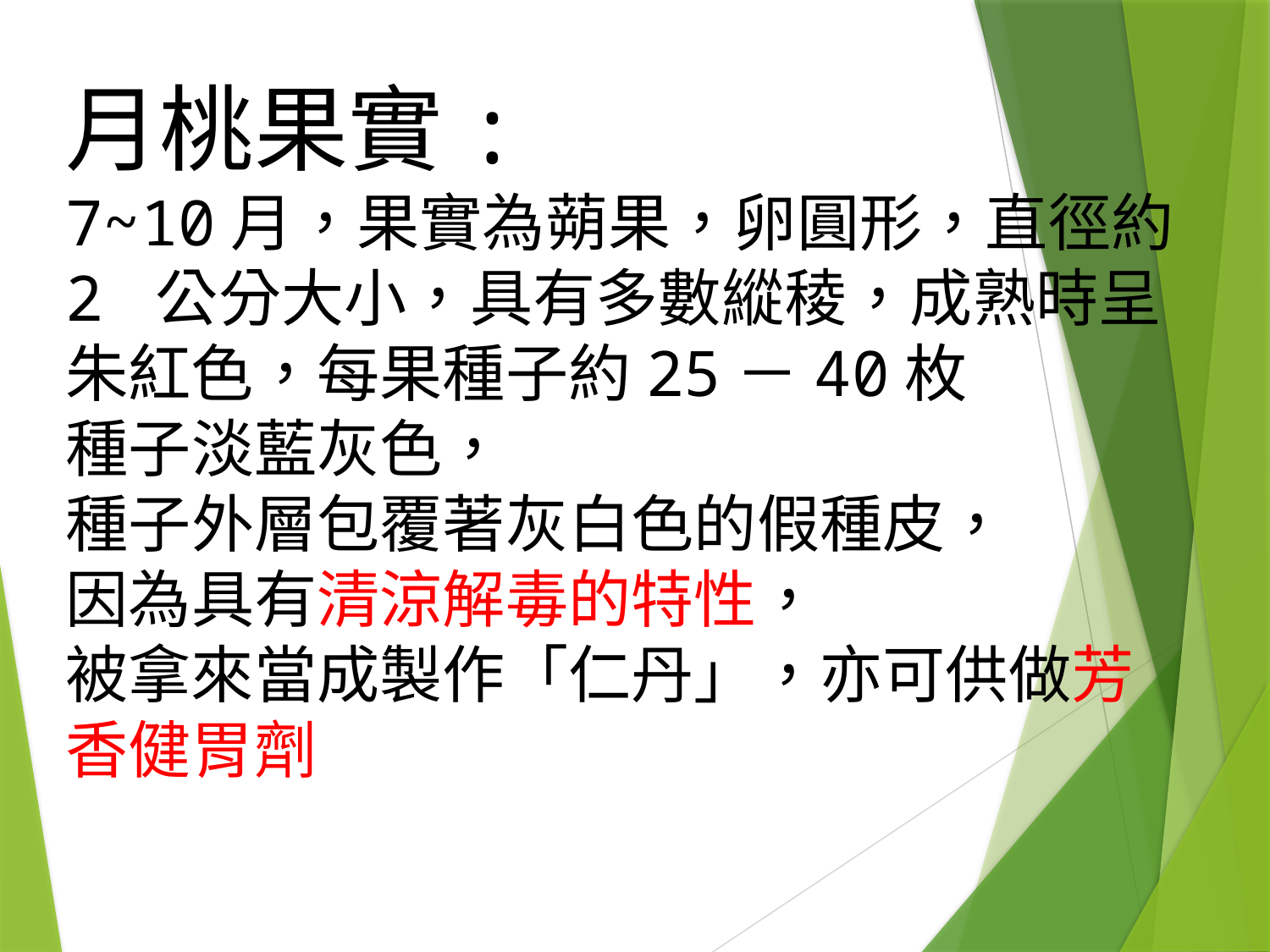

# 月桃果實: 7~10月，果實為蒴果，卵圓形，直徑約 2 公分大小，具有多數縱稜，成熟時呈朱紅色，每果種子約25－40枚 種子淡藍灰色， 種子外層包覆著灰白色的假種皮， 因為具有清涼解毒的特性， 被拿來當成製作「仁丹」，亦可供做芳香健胃劑